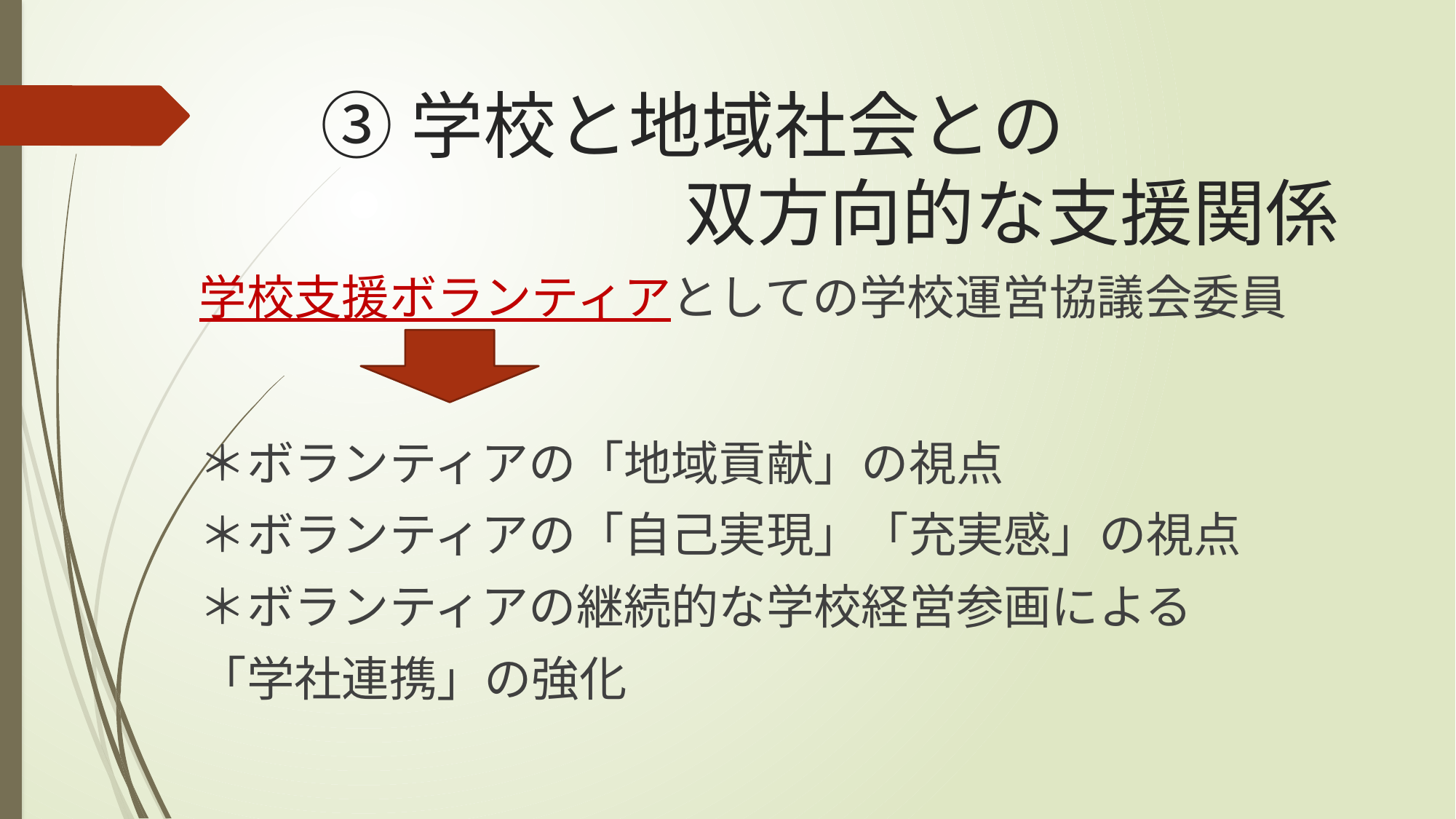

# ③学校と地域社会との 　　　　　双方向的な支援関係
学校支援ボランティアとしての学校運営協議会委員

＊ボランティアの「地域貢献」の視点
＊ボランティアの「自己実現」「充実感」の視点
＊ボランティアの継続的な学校経営参画による
「学社連携」の強化